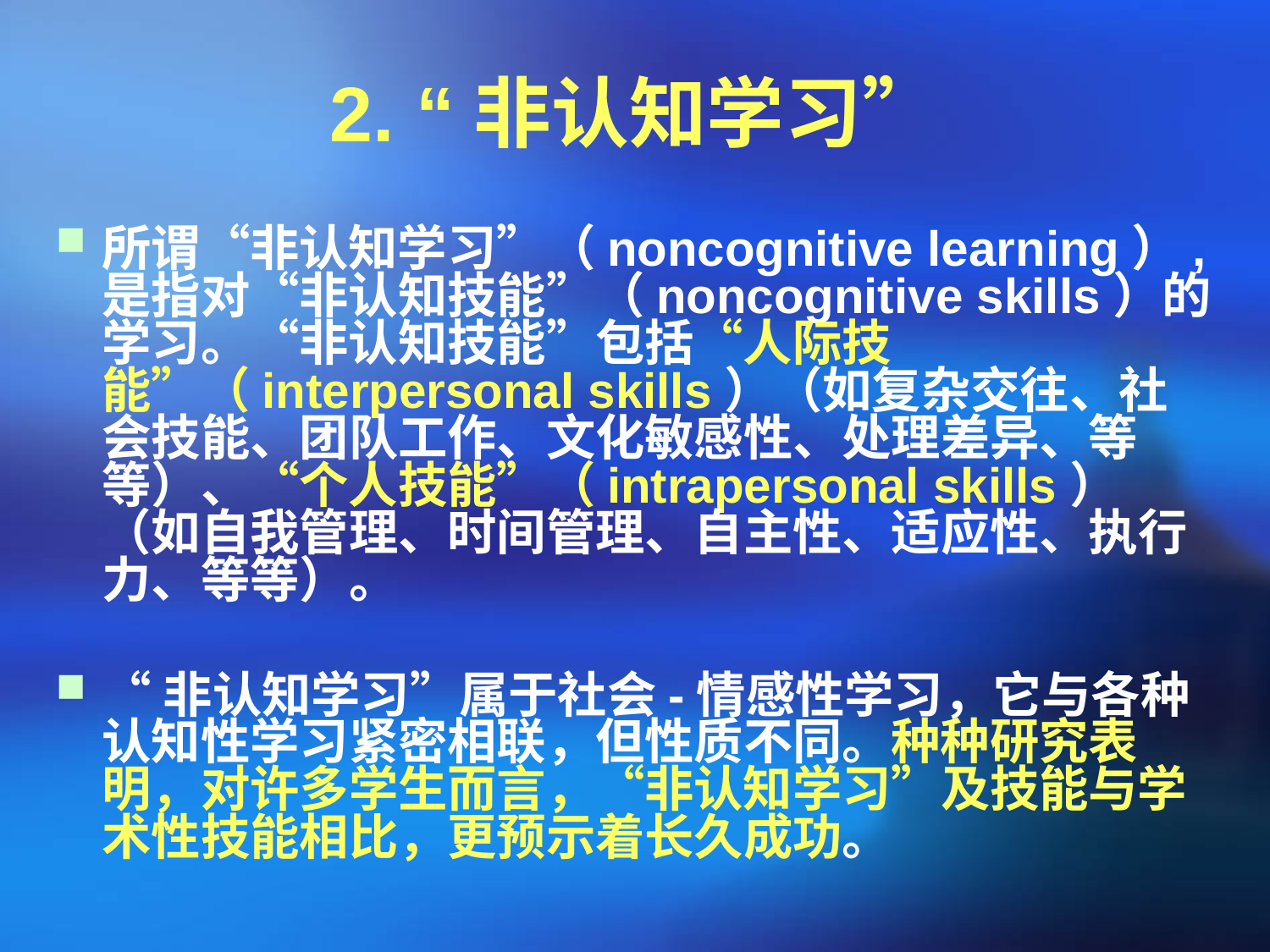

# 2. “非认知学习”
所谓“非认知学习”（noncognitive learning）,是指对“非认知技能”（noncognitive skills）的学习。“非认知技能”包括“人际技能”（interpersonal skills）（如复杂交往、社会技能、团队工作、文化敏感性、处理差异、等等）、“个人技能”（intrapersonal skills）（如自我管理、时间管理、自主性、适应性、执行力、等等）。

“非认知学习”属于社会-情感性学习，它与各种认知性学习紧密相联，但性质不同。种种研究表明，对许多学生而言，“非认知学习”及技能与学术性技能相比，更预示着长久成功。